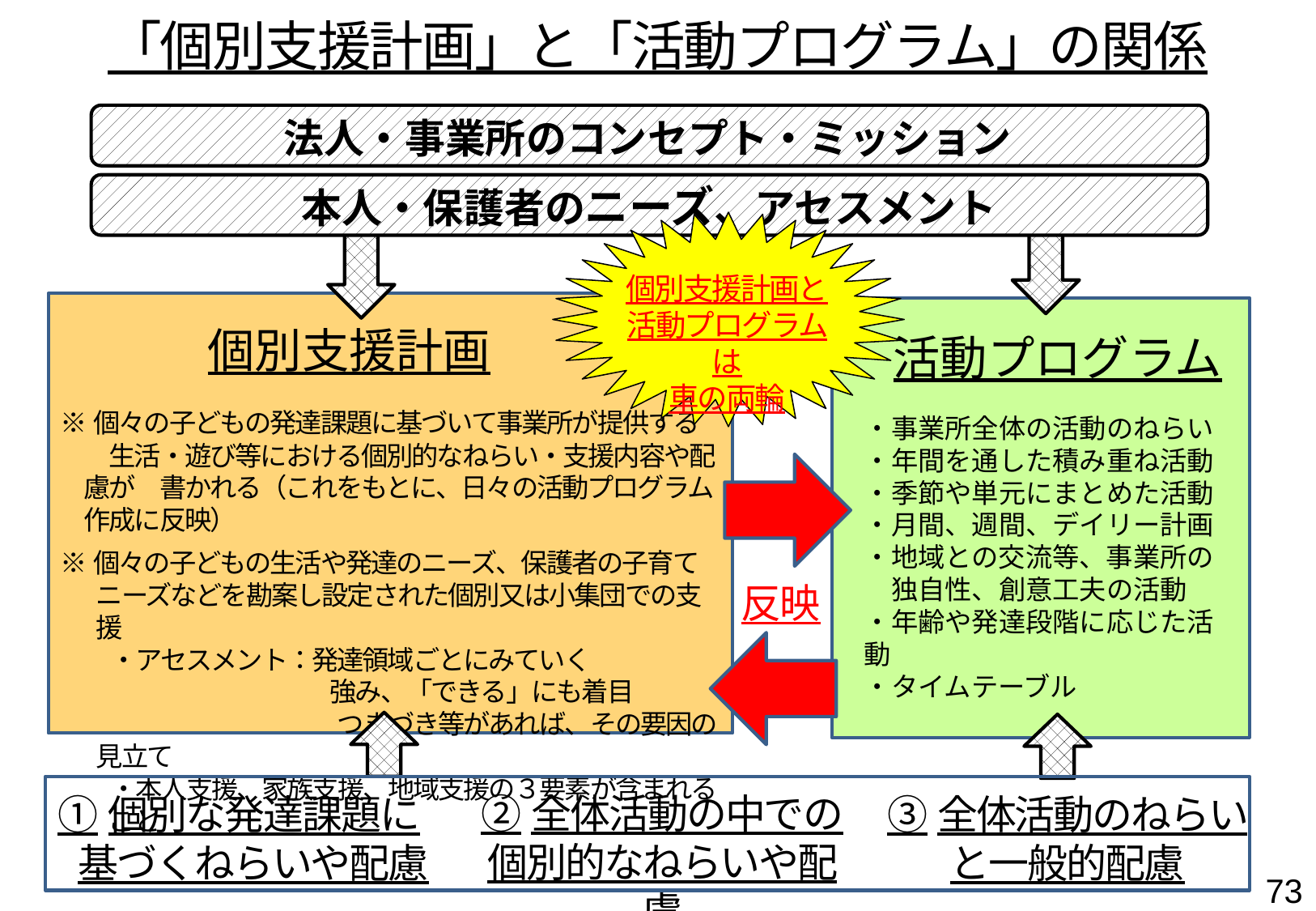

「個別支援計画」と「活動プログラム」の関係

法人・事業所のコンセプト・ミッション
本人・保護者のニーズ、アセスメント

個別支援計画と
活動プログラムは
車の両輪

個別支援計画
活動プログラム
※個々の子どもの発達課題に基づいて事業所が提供する　　生活・遊び等における個別的なねらい・支援内容や配慮が　書かれる（これをもとに、日々の活動プログラム作成に反映）
※個々の子どもの生活や発達のニーズ、保護者の子育てニーズなどを勘案し設定された個別又は小集団での支援
　　・アセスメント：発達領域ごとにみていく
　　   　　　　　　　　 強み、「できる」にも着目
　　　　　　　　　　　つまづき等があれば、その要因の見立て
　　・本人支援、家族支援、地域支援の３要素が含まれること
・事業所全体の活動のねらい
・年間を通した積み重ね活動
・季節や単元にまとめた活動
・月間、週間、デイリー計画
・地域との交流等、事業所の
　独自性、創意工夫の活動
・年齢や発達段階に応じた活動
・タイムテーブル

反映

②全体活動の中での
個別的なねらいや配慮
①個別な発達課題に
基づくねらいや配慮
③全体活動のねらいと一般的配慮
73